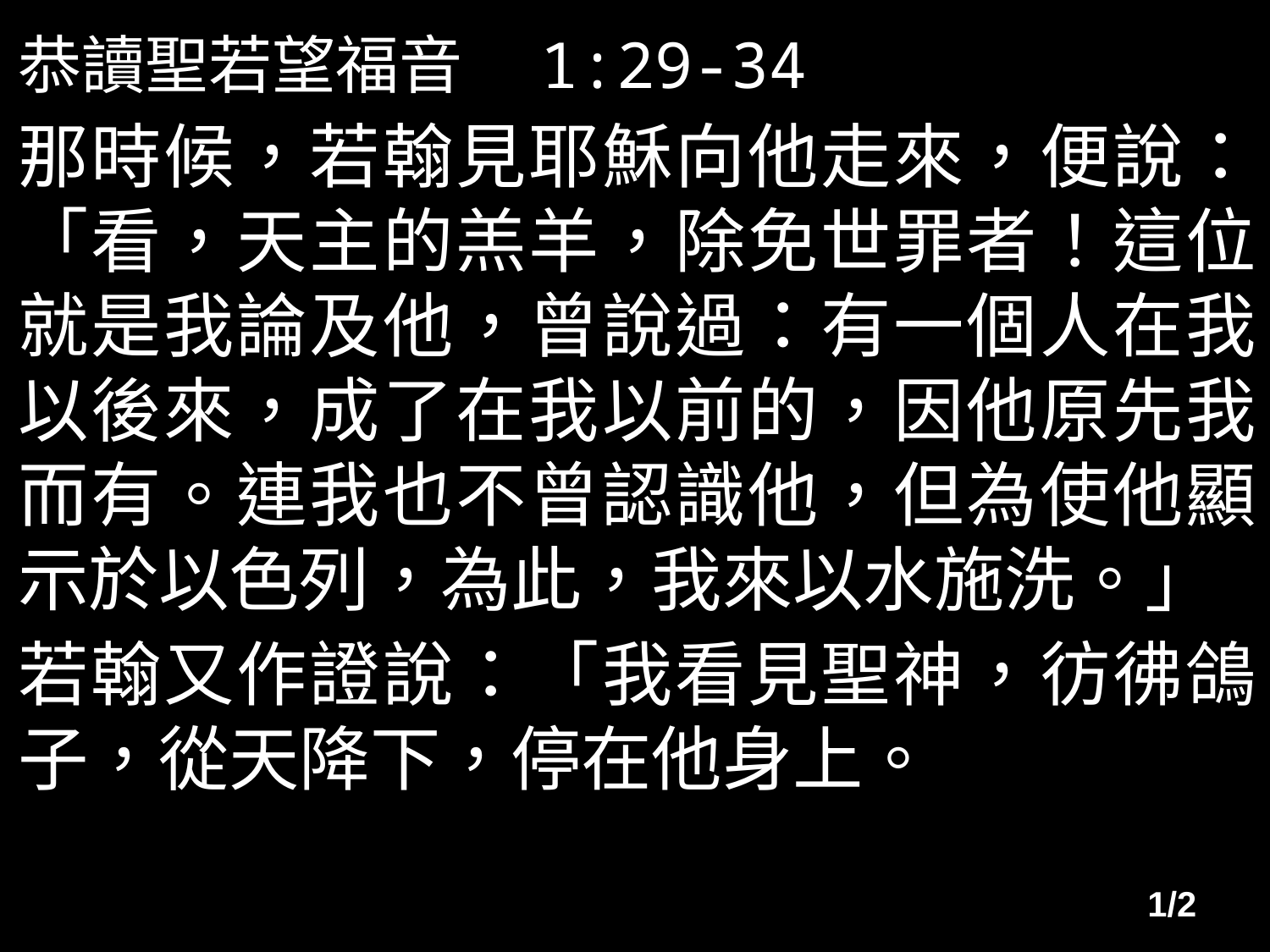

恭讀聖若望福音　1:29-34
那時候，若翰見耶穌向他走來，便說：「看，天主的羔羊，除免世罪者！這位就是我論及他，曾說過：有一個人在我以後來，成了在我以前的，因他原先我而有。連我也不曾認識他，但為使他顯示於以色列，為此，我來以水施洗。」
若翰又作證說：「我看見聖神，彷彿鴿子，從天降下，停在他身上。
1/2